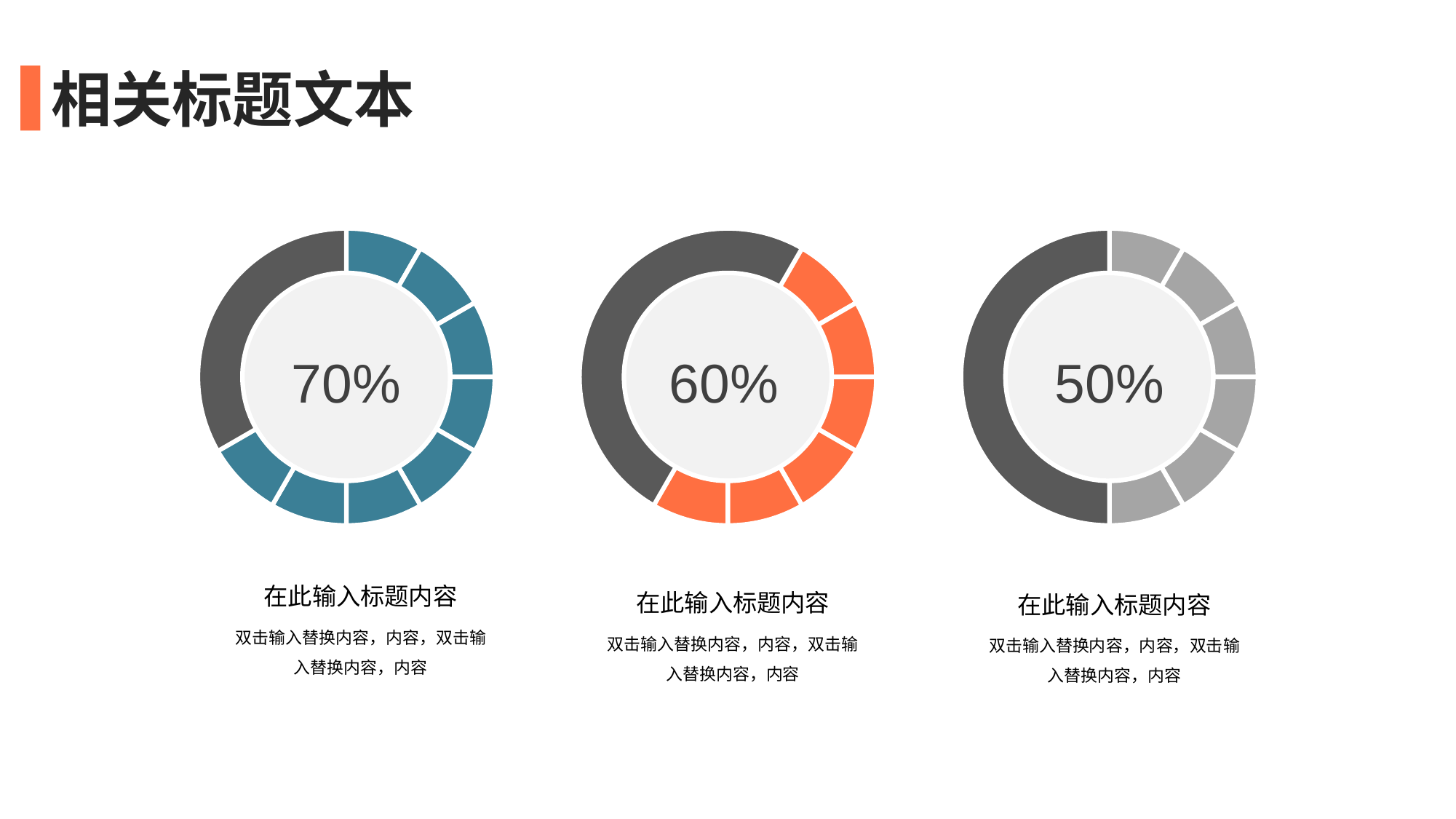

相关标题文本

70%

60%

50%
在此输入标题内容
在此输入标题内容
在此输入标题内容
双击输入替换内容，内容，双击输入替换内容，内容
双击输入替换内容，内容，双击输入替换内容，内容
双击输入替换内容，内容，双击输入替换内容，内容